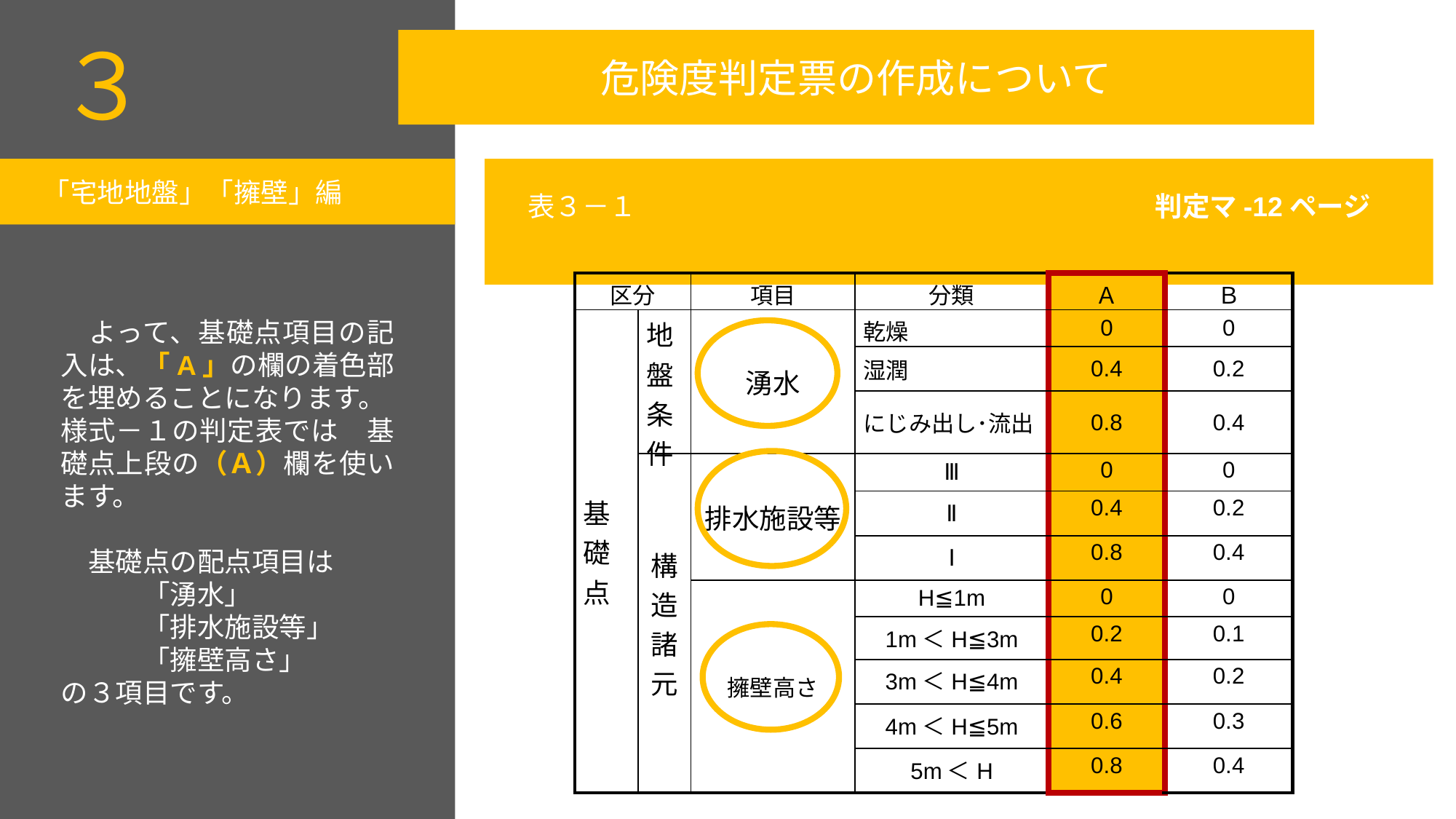

３
危険度判定票の作成について
「宅地地盤」「擁壁」編
表３－１　　　　　　　　　　　　　　　　　　　判定マ-12ページ
| 区分 |  | 項目 | 分類 | Ａ | Ｂ |
| --- | --- | --- | --- | --- | --- |
| 基礎点 | 地盤条件 | 湧水 | 乾燥 | 0 | 0 |
|  |  |  | 湿潤 | 0.4 | 0.2 |
|  |  |  | にじみ出し･流出 | 0.8 | 0.4 |
|  | 構造諸元 | 排水施設等 | Ⅲ | 0 | 0 |
|  |  |  | Ⅱ | 0.4 | 0.2 |
|  |  |  | Ⅰ | 0.8 | 0.4 |
|  |  | 擁壁高さ | H≦1m | 0 | 0 |
|  |  |  | 1m＜H≦3m | 0.2 | 0.1 |
|  |  |  | 3m＜H≦4m | 0.4 | 0.2 |
|  |  |  | 4m＜H≦5m | 0.6 | 0.3 |
|  |  |  | 5m＜H | 0.8 | 0.4 |
　よって、基礎点項目の記入は、「A」の欄の着色部を埋めることになります。
様式－１の判定表では　基礎点上段の（Ａ）欄を使います。

　基礎点の配点項目は
　　　「湧水」
　　　「排水施設等」
　　　「擁壁高さ」
の３項目です。